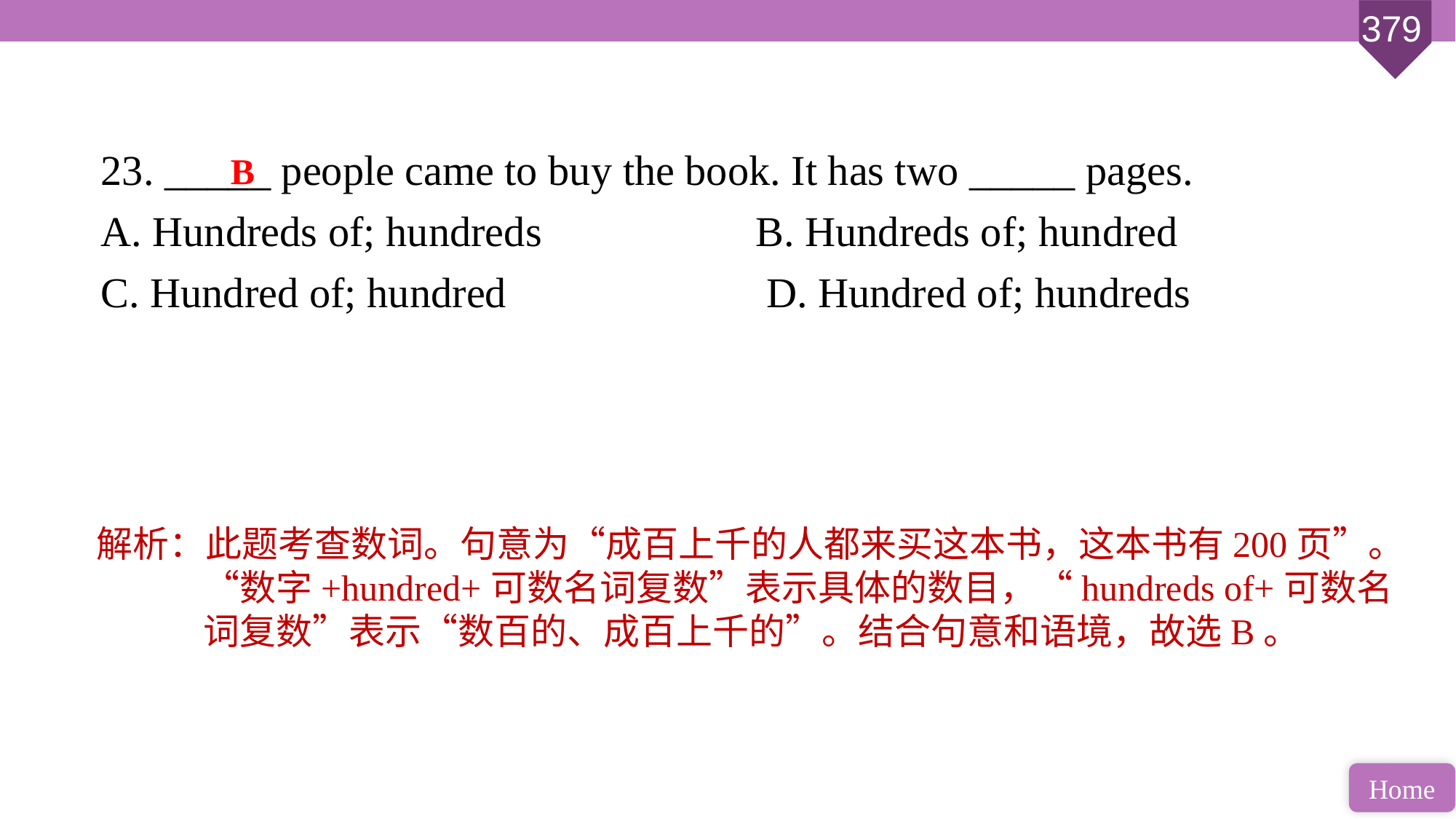

23. _____ people came to buy the book. It has two _____ pages.
A. Hundreds of; hundreds 		B. Hundreds of; hundred
C. Hundred of; hundred			 D. Hundred of; hundreds
B
解析：此题考查数词。句意为“成百上千的人都来买这本书，这本书有200页”。“数字+hundred+可数名词复数”表示具体的数目，“hundreds of+可数名词复数”表示“数百的、成百上千的”。结合句意和语境，故选B。